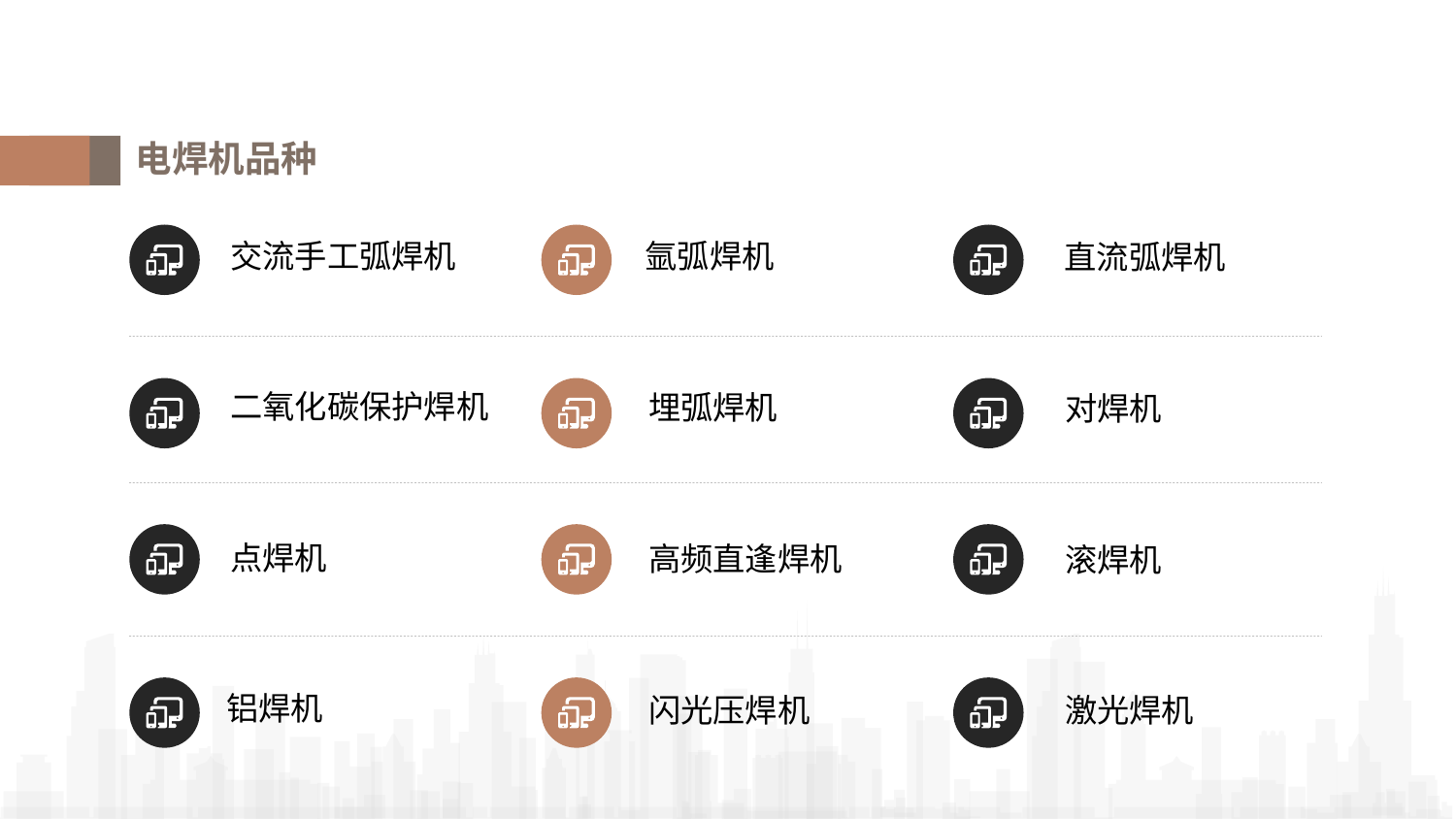

二、了解电焊机
电焊机品种

直流弧焊机

交流手工弧焊机
氩弧焊机
二氧化碳保护焊机
埋弧焊机
对焊机
点焊机
高频直逢焊机
滚焊机

铝焊机
闪光压焊机
激光焊机